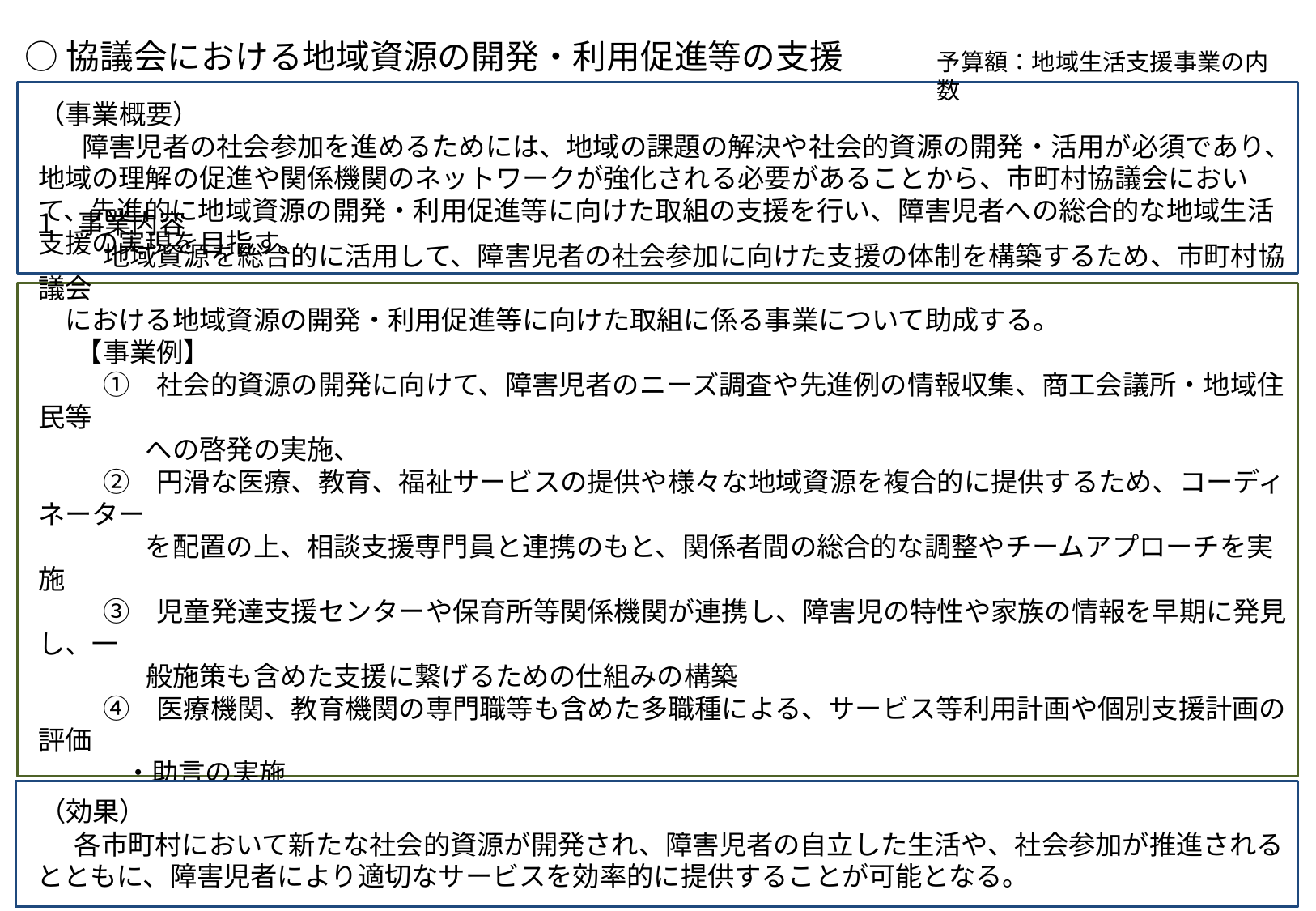

○協議会における地域資源の開発・利用促進等の支援
予算額：地域生活支援事業の内数
  （事業概要）
　　 障害児者の社会参加を進めるためには、地域の課題の解決や社会的資源の開発・活用が必須であり、地域の理解の促進や関係機関のネットワークが強化される必要があることから、市町村協議会において、先進的に地域資源の開発・利用促進等に向けた取組の支援を行い、障害児者への総合的な地域生活支援の実現を目指す。
 １   事業内容
　　　地域資源を総合的に活用して、障害児者の社会参加に向けた支援の体制を構築するため、市町村協議会
　における地域資源の開発・利用促進等に向けた取組に係る事業について助成する。
　　【事業例】
　　　①　社会的資源の開発に向けて、障害児者のニーズ調査や先進例の情報収集、商工会議所・地域住民等
　　　　への啓発の実施、
　　　②　円滑な医療、教育、福祉サービスの提供や様々な地域資源を複合的に提供するため、コーディネーター
　　　　を配置の上、相談支援専門員と連携のもと、関係者間の総合的な調整やチームアプローチを実施
　　　③　児童発達支援センターや保育所等関係機関が連携し、障害児の特性や家族の情報を早期に発見し、一
　　　　般施策も含めた支援に繋げるための仕組みの構築
　　　④　医療機関、教育機関の専門職等も含めた多職種による、サービス等利用計画や個別支援計画の評価
　　　 ・助言の実施
２   実施主体　　市町村
３   補助率　　国１／２以内、都道府県１／４以内
  （効果）
　　各市町村において新たな社会的資源が開発され、障害児者の自立した生活や、社会参加が推進されるとともに、障害児者により適切なサービスを効率的に提供することが可能となる。